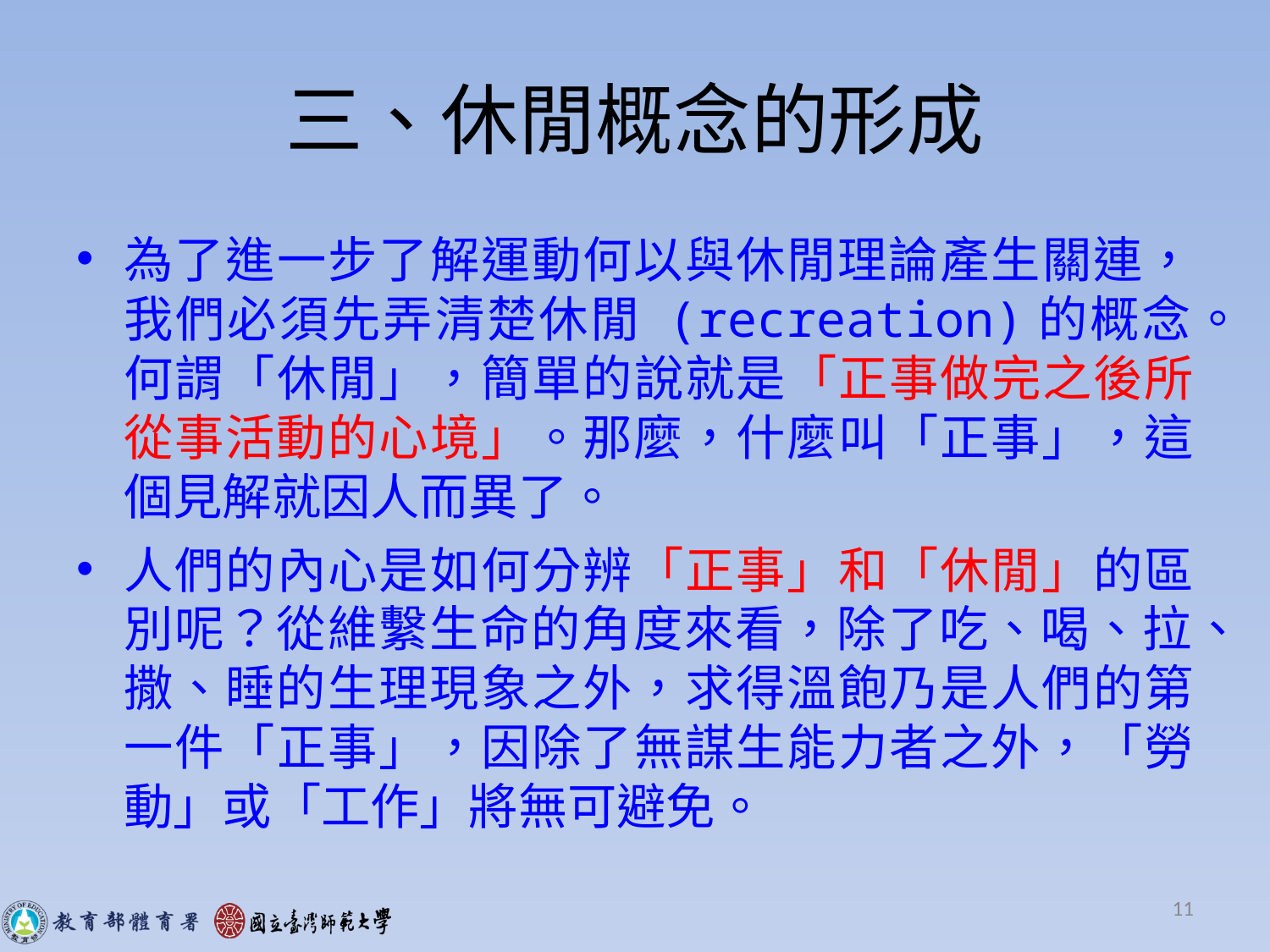

# 三、休閒概念的形成
為了進一步了解運動何以與休閒理論產生關連，我們必須先弄清楚休閒 (recreation)的概念。何謂「休閒」，簡單的說就是「正事做完之後所從事活動的心境」。那麼，什麼叫「正事」，這個見解就因人而異了。
人們的內心是如何分辨「正事」和「休閒」的區別呢？從維繫生命的角度來看，除了吃、喝、拉、撒、睡的生理現象之外，求得溫飽乃是人們的第一件「正事」，因除了無謀生能力者之外，「勞動」或「工作」將無可避免。
11